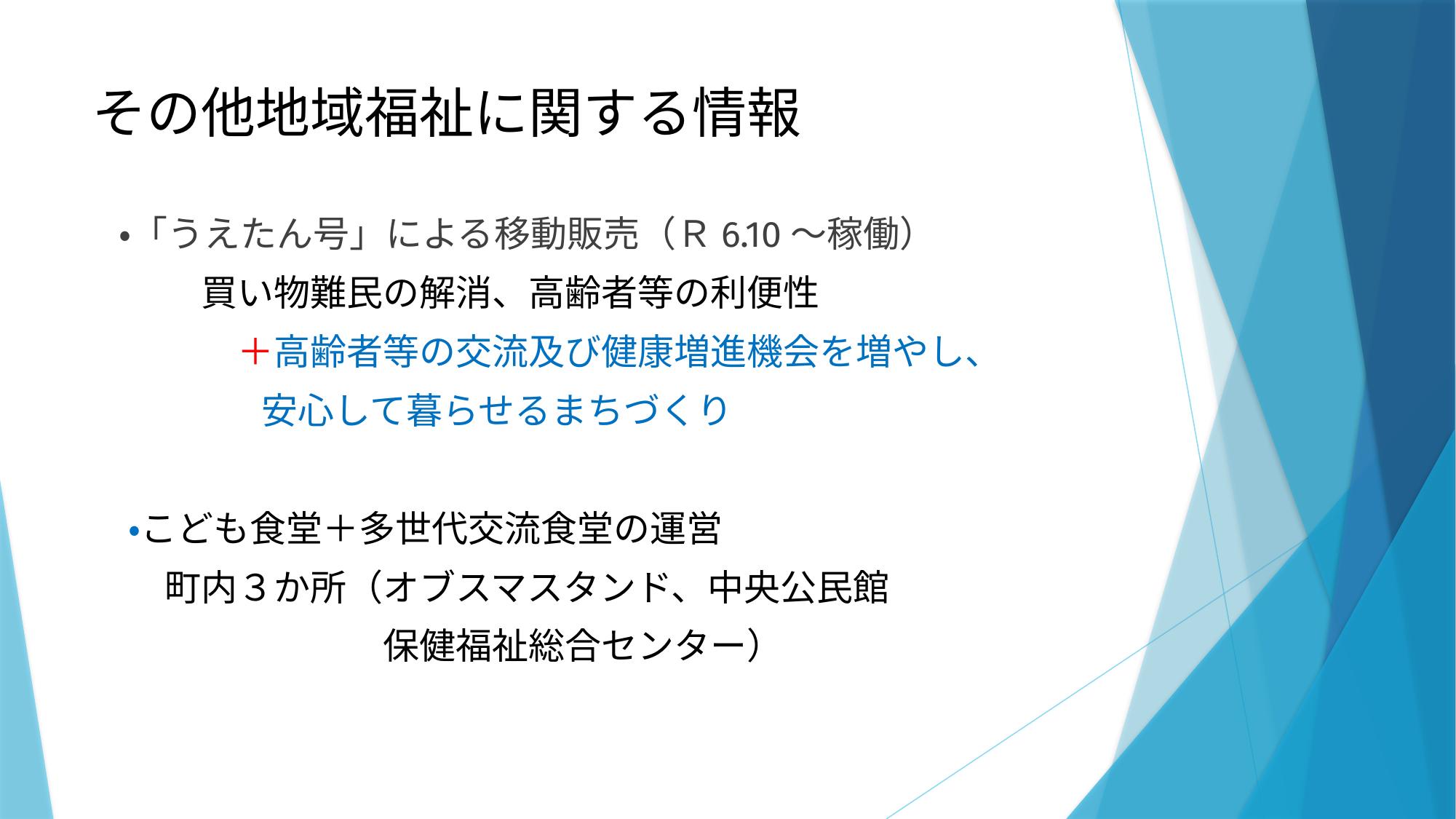

# その他地域福祉に関する情報
　・「うえたん号」による移動販売（Ｒ6.10～稼働）
　　　買い物難民の解消、高齢者等の利便性
　　　　＋高齢者等の交流及び健康増進機会を増やし、
　　　　   安心して暮らせるまちづくり

　・こども食堂＋多世代交流食堂の運営
　　町内３か所（オブスマスタンド、中央公民館
　　　　　　　　保健福祉総合センター）